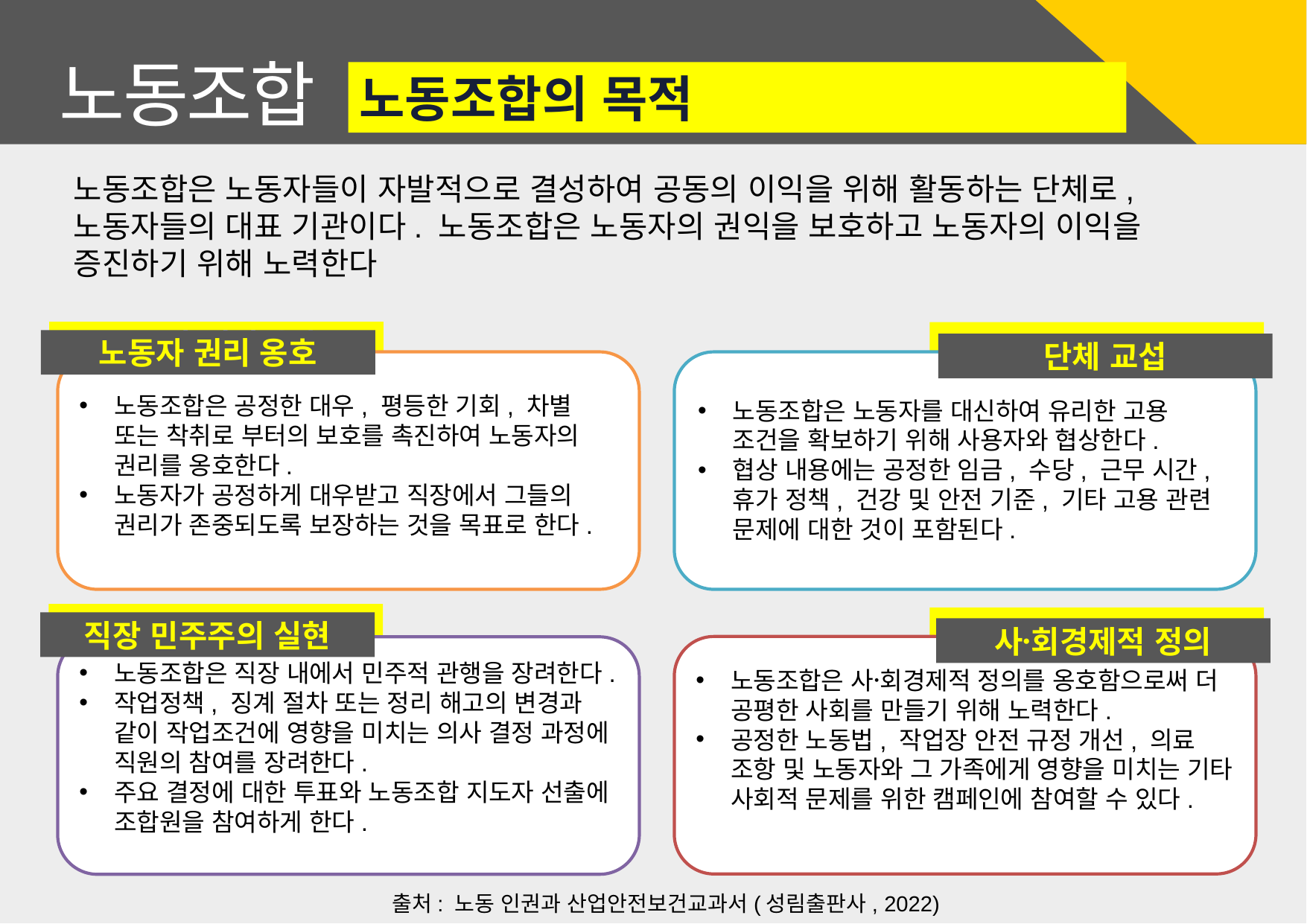

노동조합
노동조합의 목적
노동조합은 노동자들이 자발적으로 결성하여 공동의 이익을 위해 활동하는 단체로, 노동자들의 대표 기관이다. 노동조합은 노동자의 권익을 보호하고 노동자의 이익을 증진하기 위해 노력한다
노동자 권리 옹호

노동자 권리 옹호
단체 교섭

노동조합은 공정한 대우, 평등한 기회, 차별 또는 착취로 부터의 보호를 촉진하여 노동자의 권리를 옹호한다.
노동자가 공정하게 대우받고 직장에서 그들의 권리가 존중되도록 보장하는 것을 목표로 한다.

노동조합은 노동자를 대신하여 유리한 고용 조건을 확보하기 위해 사용자와 협상한다.
협상 내용에는 공정한 임금, 수당, 근무 시간, 휴가 정책, 건강 및 안전 기준, 기타 고용 관련 문제에 대한 것이 포함된다.

직장 민주주의 실현
사회〮경제적 정의

노동조합은 사회〮경제적 정의를 옹호함으로써 더 공평한 사회를 만들기 위해 노력한다.
공정한 노동법, 작업장 안전 규정 개선, 의료 조항 및 노동자와 그 가족에게 영향을 미치는 기타 사회적 문제를 위한 캠페인에 참여할 수 있다.

노동조합은 직장 내에서 민주적 관행을 장려한다.
작업정책, 징계 절차 또는 정리 해고의 변경과 같이 작업조건에 영향을 미치는 의사 결정 과정에 직원의 참여를 장려한다.
주요 결정에 대한 투표와 노동조합 지도자 선출에 조합원을 참여하게 한다.
출처: 노동 인권과 산업안전보건교과서(성림출판사, 2022)